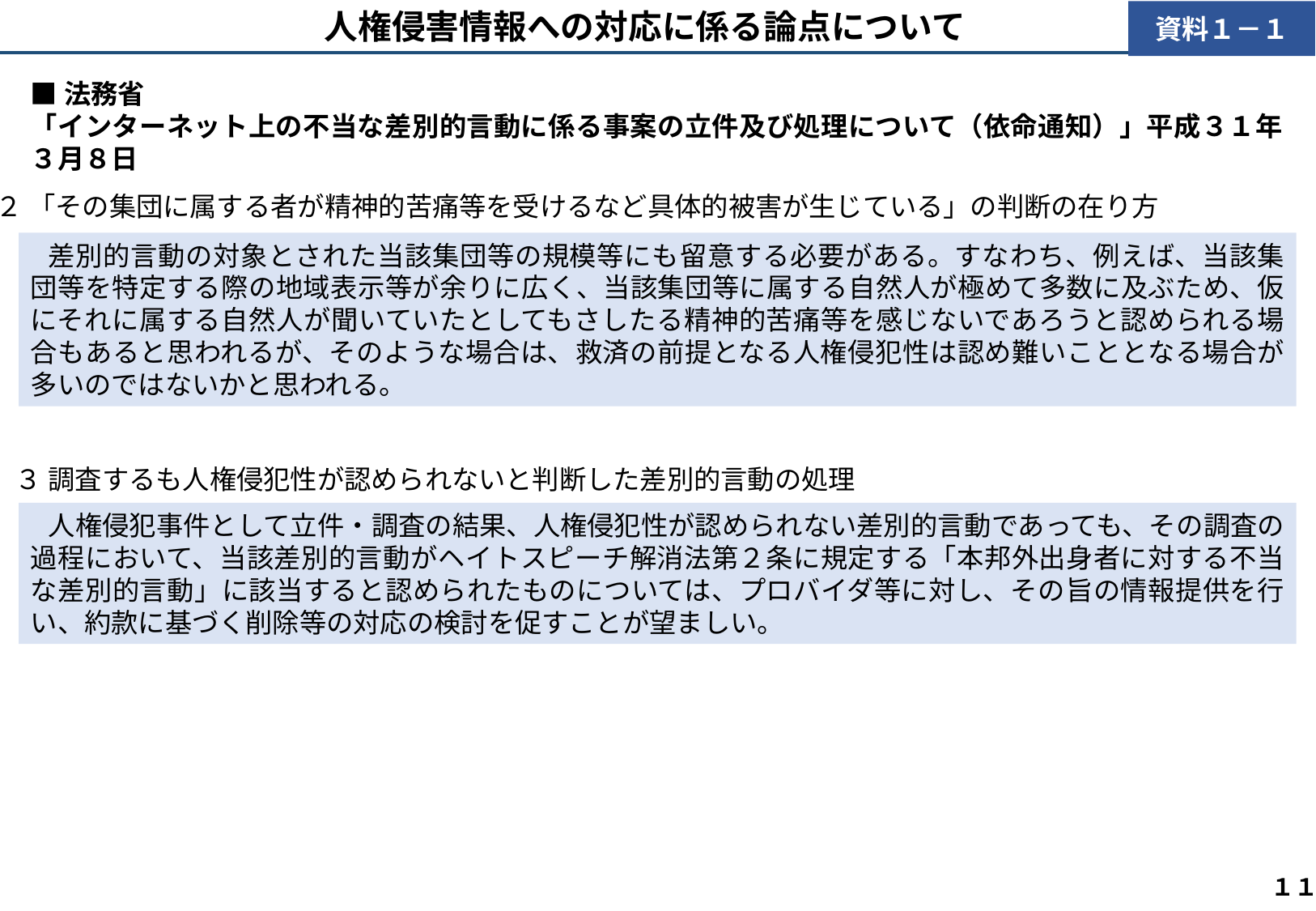

人権侵害情報への対応に係る論点について
資料１－１
■法務省
「インターネット上の不当な差別的言動に係る事案の立件及び処理について（依命通知）」平成３１年３月８日

２ 「その集団に属する者が精神的苦痛等を受けるなど具体的被害が生じている」の判断の在り方
差別的言動の対象とされた当該集団等の規模等にも留意する必要がある。すなわち、例えば、当該集団等を特定する際の地域表示等が余りに広く、当該集団等に属する自然人が極めて多数に及ぶため、仮にそれに属する自然人が聞いていたとしてもさしたる精神的苦痛等を感じないであろうと認められる場合もあると思われるが、そのような場合は、救済の前提となる人権侵犯性は認め難いこととなる場合が多いのではないかと思われる。
３ 調査するも人権侵犯性が認められないと判断した差別的言動の処理
人権侵犯事件として立件・調査の結果、人権侵犯性が認められない差別的言動であっても、その調査の過程において、当該差別的言動がヘイトスピーチ解消法第２条に規定する「本邦外出身者に対する不当な差別的言動」に該当すると認められたものについては、プロバイダ等に対し、その旨の情報提供を行い、約款に基づく削除等の対応の検討を促すことが望ましい。
１１